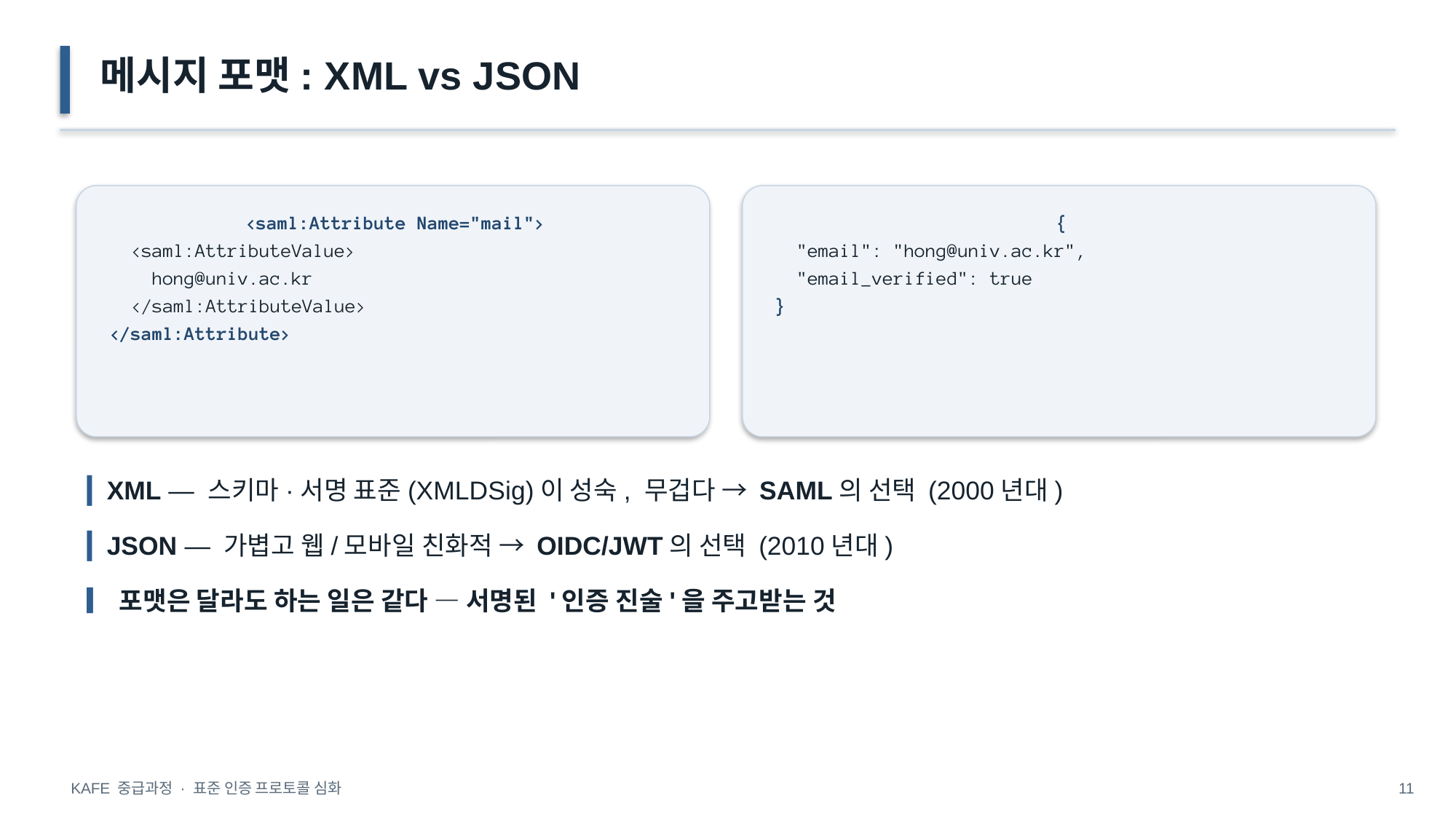

메시지 포맷: XML vs JSON

<saml:Attribute Name="mail">
  <saml:AttributeValue>
    hong@univ.ac.kr
  </saml:AttributeValue>
</saml:Attribute>
{
  "email": "hong@univ.ac.kr",
  "email_verified": true
}
▎XML — 스키마·서명 표준(XMLDSig)이 성숙, 무겁다 → SAML의 선택 (2000년대)
▎JSON — 가볍고 웹/모바일 친화적 → OIDC/JWT의 선택 (2010년대)
▎포맷은 달라도 하는 일은 같다 — 서명된 '인증 진술'을 주고받는 것
KAFE 중급과정 · 표준 인증 프로토콜 심화
11